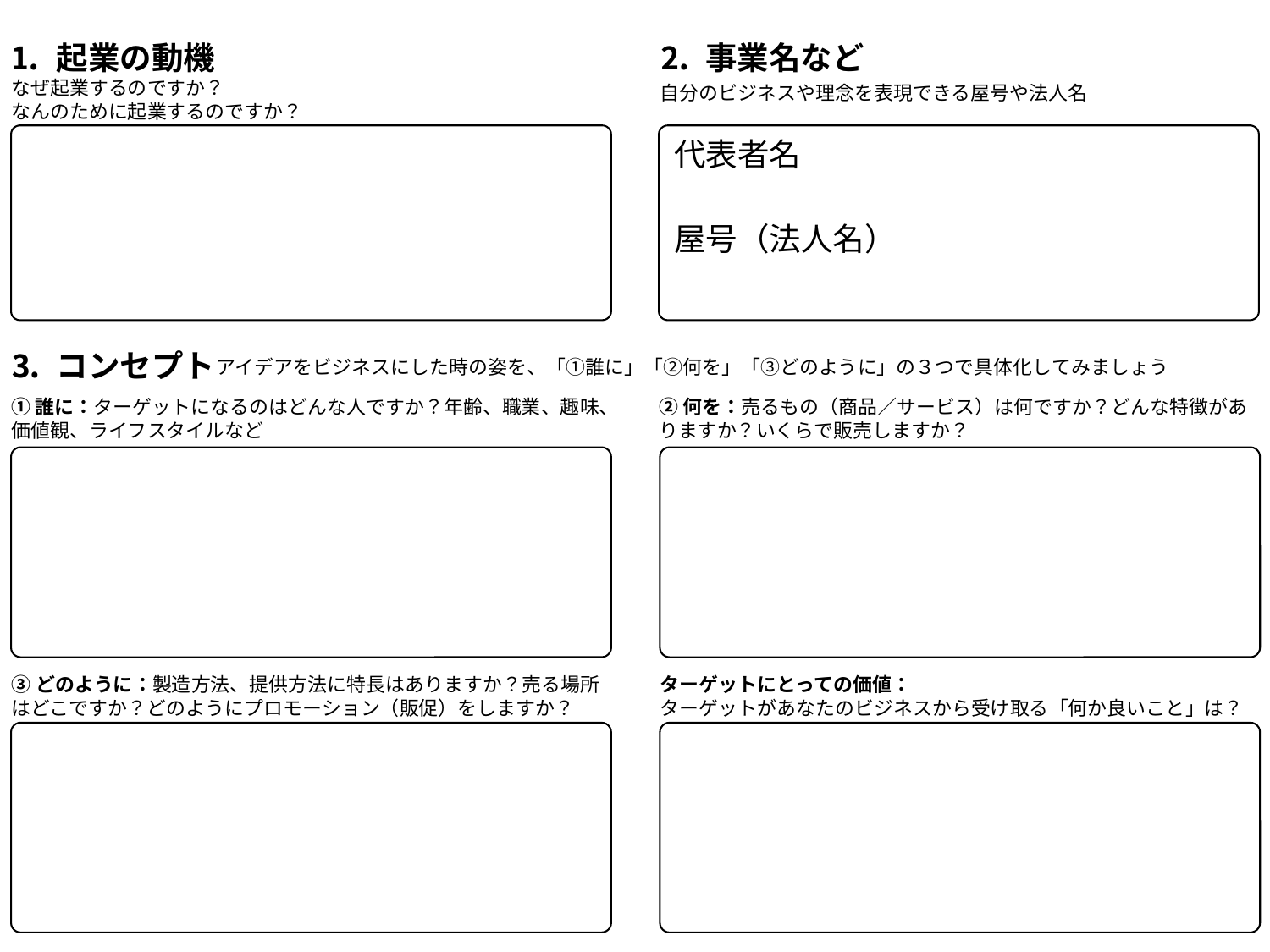

⒉ 事業名など
⒈ 起業の動機
なぜ起業するのですか？
なんのために起業するのですか？
自分のビジネスや理念を表現できる屋号や法人名

代表者名

屋号（法人名）
⒊ コンセプト
アイデアをビジネスにした時の姿を、「①誰に」「②何を」「③どのように」の３つで具体化してみましょう
①誰に：ターゲットになるのはどんな人ですか？年齢、職業、趣味、価値観、ライフスタイルなど
②何を：売るもの（商品／サービス）は何ですか？どんな特徴がありますか？いくらで販売しますか？

③どのように：製造方法、提供方法に特長はありますか？売る場所はどこですか？どのようにプロモーション（販促）をしますか？
ターゲットにとっての価値：
ターゲットがあなたのビジネスから受け取る「何か良いこと」は？